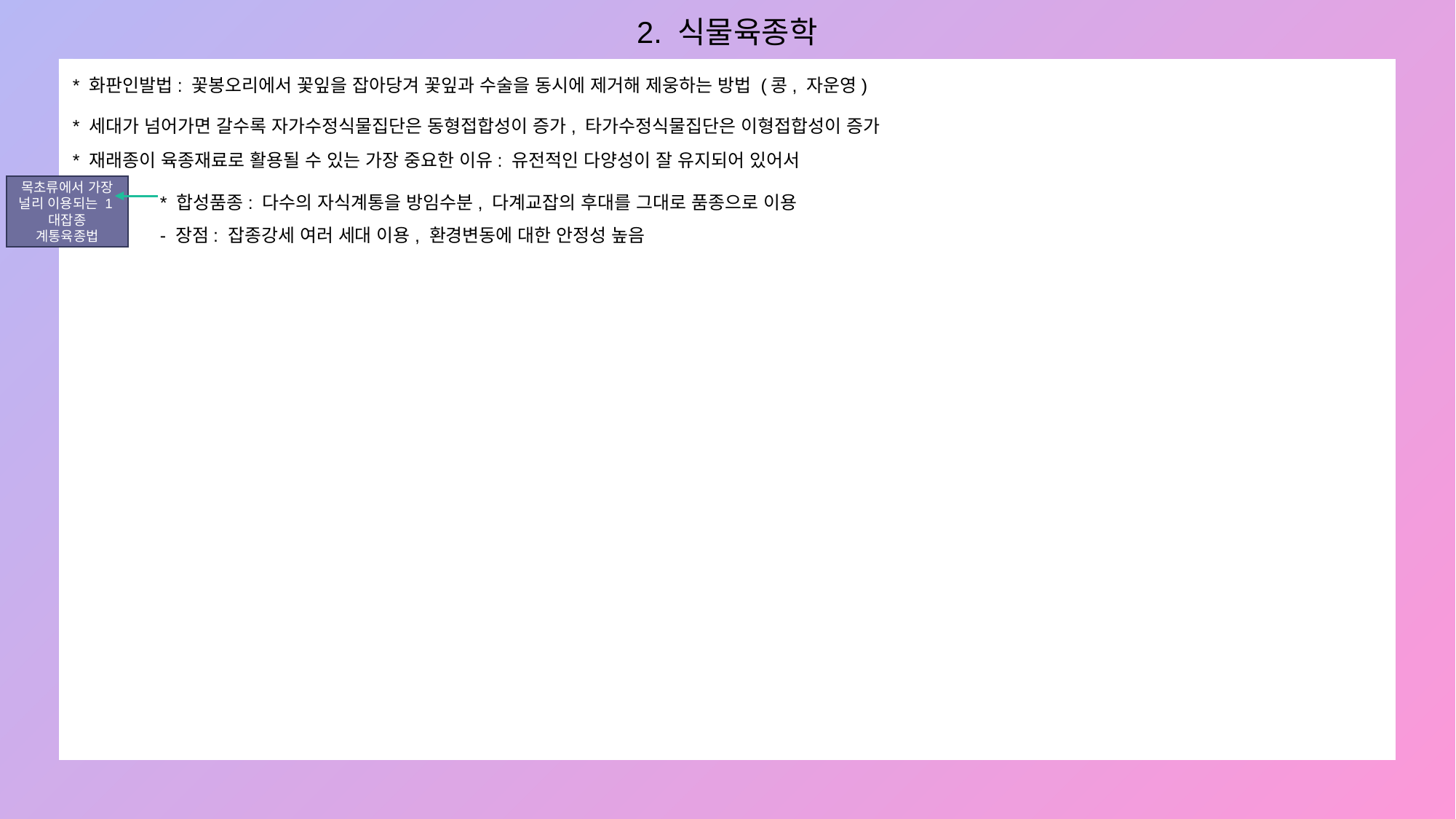

2. 식물육종학
* 화판인발법: 꽃봉오리에서 꽃잎을 잡아당겨 꽃잎과 수술을 동시에 제거해 제웅하는 방법 (콩, 자운영)
* 세대가 넘어가면 갈수록 자가수정식물집단은 동형접합성이 증가, 타가수정식물집단은 이형접합성이 증가
* 재래종이 육종재료로 활용될 수 있는 가장 중요한 이유: 유전적인 다양성이 잘 유지되어 있어서
* 합성품종: 다수의 자식계통을 방임수분, 다계교잡의 후대를 그대로 품종으로 이용
- 장점: 잡종강세 여러 세대 이용, 환경변동에 대한 안정성 높음
목초류에서 가장 널리 이용되는 1대잡종 계통육종법